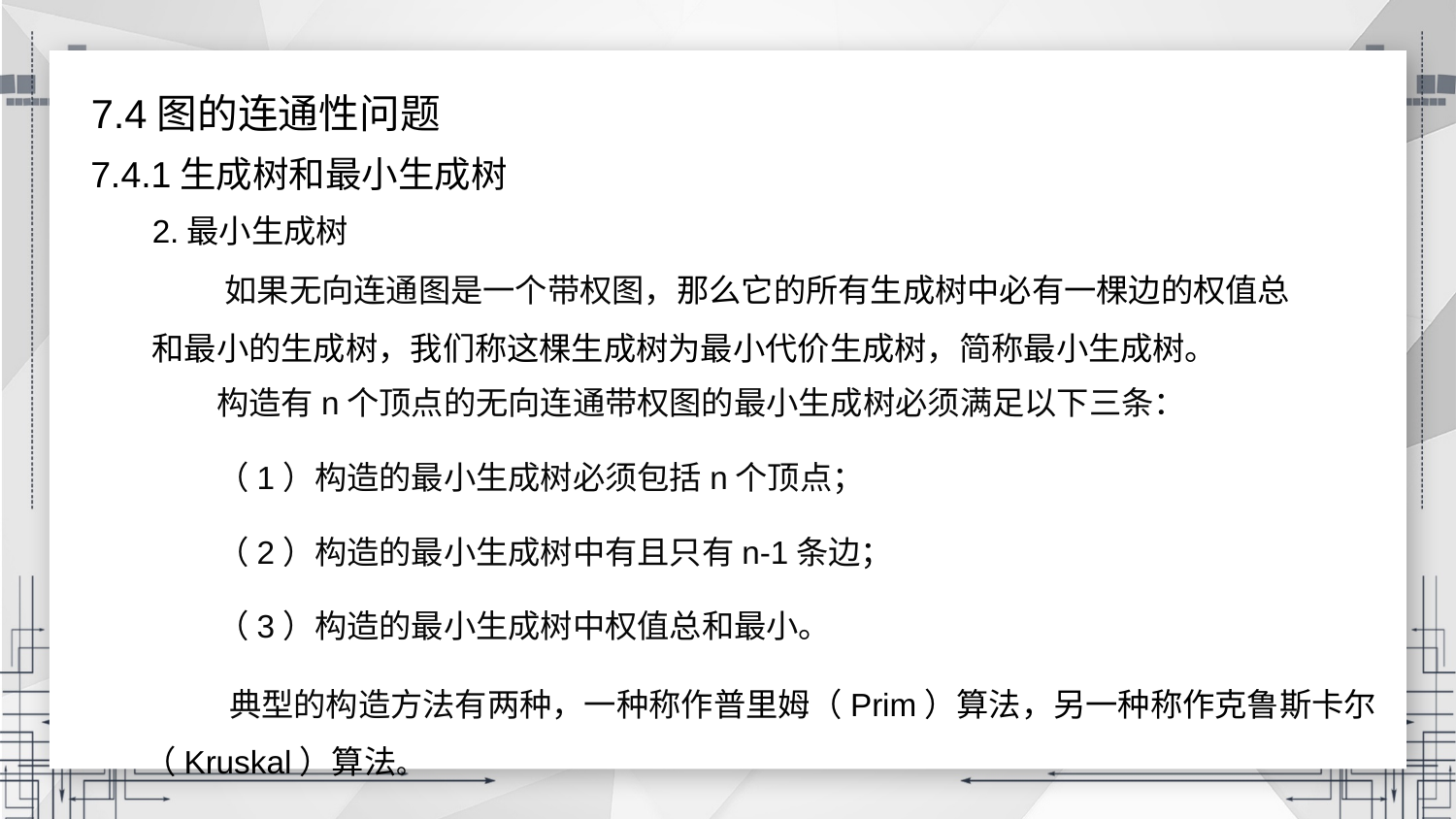

7.4图的连通性问题
7.4.1生成树和最小生成树
2.最小生成树
如果无向连通图是一个带权图，那么它的所有生成树中必有一棵边的权值总和最小的生成树，我们称这棵生成树为最小代价生成树，简称最小生成树。
构造有n个顶点的无向连通带权图的最小生成树必须满足以下三条：
（1）构造的最小生成树必须包括n个顶点；
（2）构造的最小生成树中有且只有n-1条边；
（3）构造的最小生成树中权值总和最小。

 典型的构造方法有两种，一种称作普里姆（Prim）算法，另一种称作克鲁斯卡尔（Kruskal）算法。